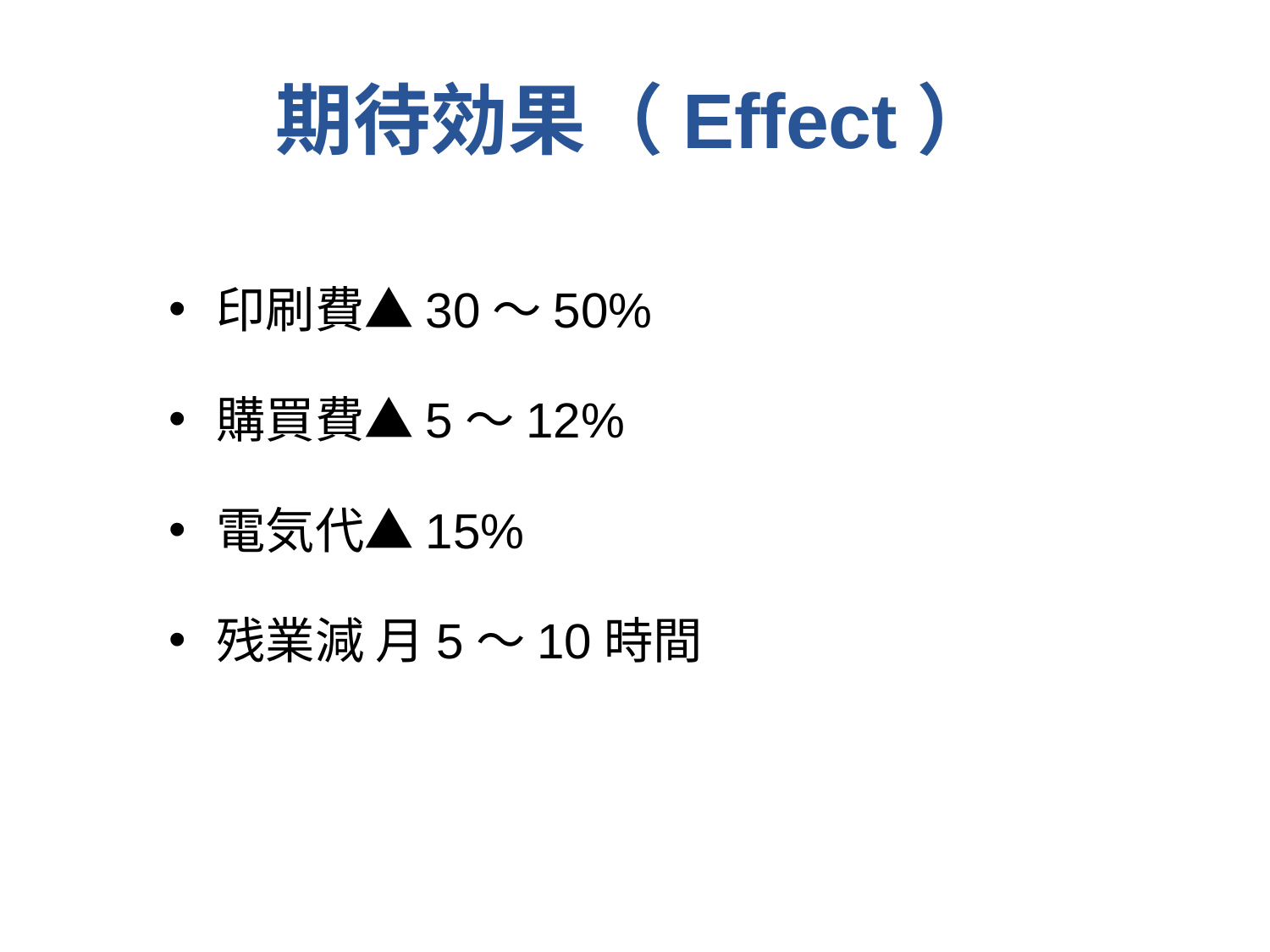

# 期待効果（Effect）
印刷費▲30〜50%
購買費▲5〜12%
電気代▲15%
残業減 月5〜10時間